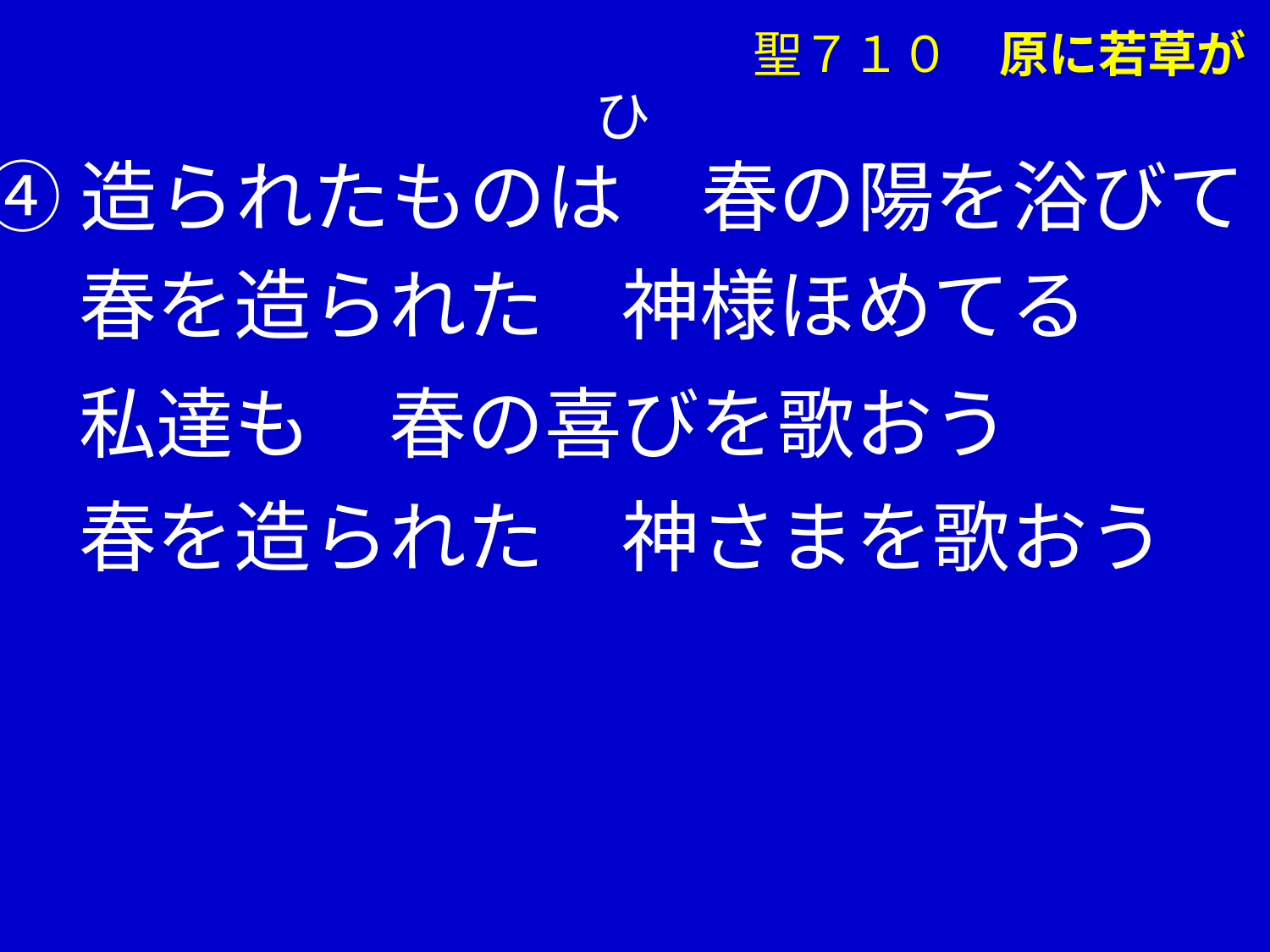

ひ
④造られたものは　春の陽を浴びて
　 春を造られた　神様ほめてる
　 私達も　春の喜びを歌おう
　 春を造られた　神さまを歌おう
聖７１０　原に若草が